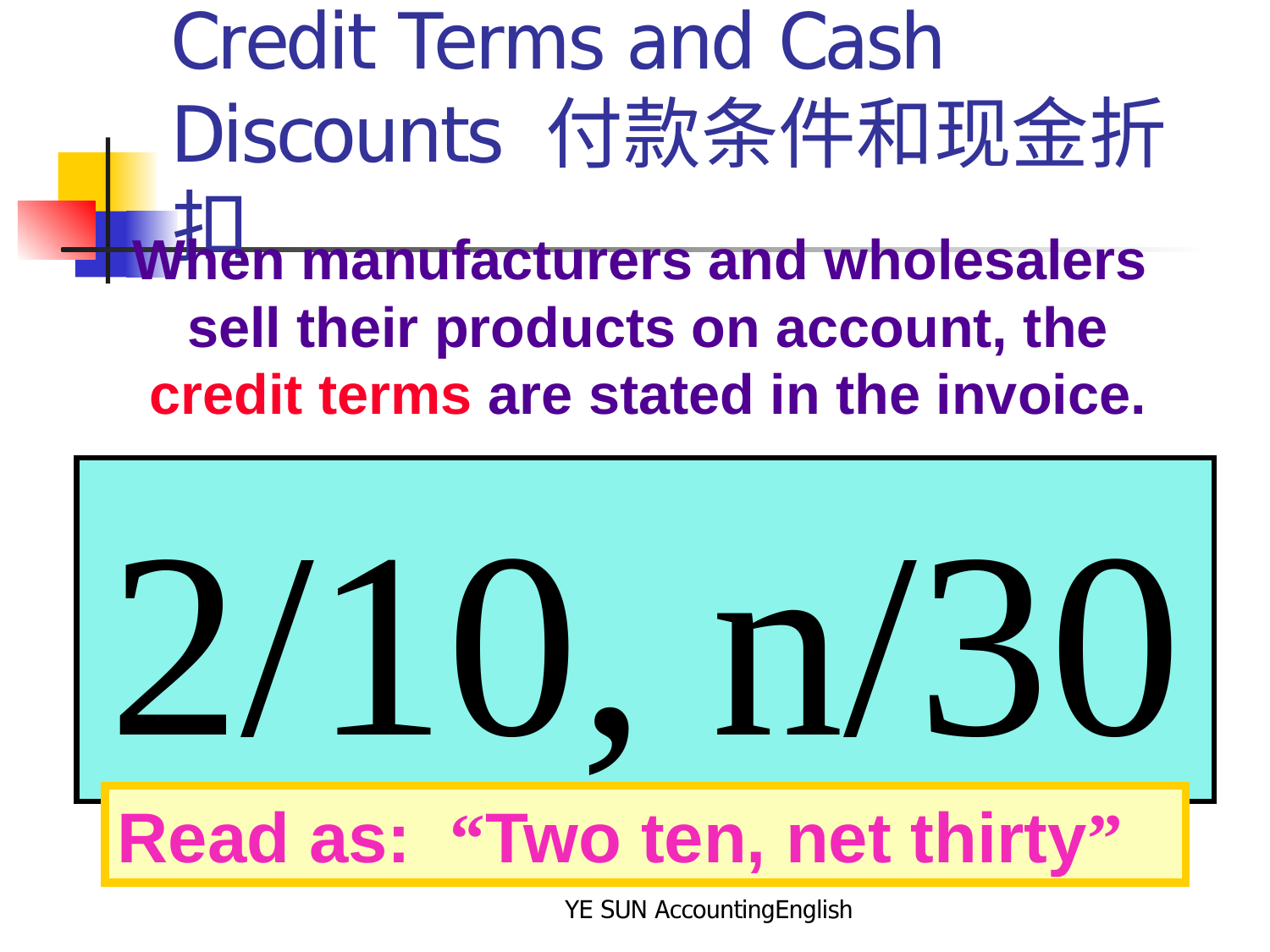

# Credit Terms and Cash Discounts 付款条件和现金折扣
  When manufacturers and wholesalers sell their products on account, the credit terms are stated in the invoice.
2/10, n/30
Read as:  “Two ten, net thirty”
YE SUN AccountingEnglish
18